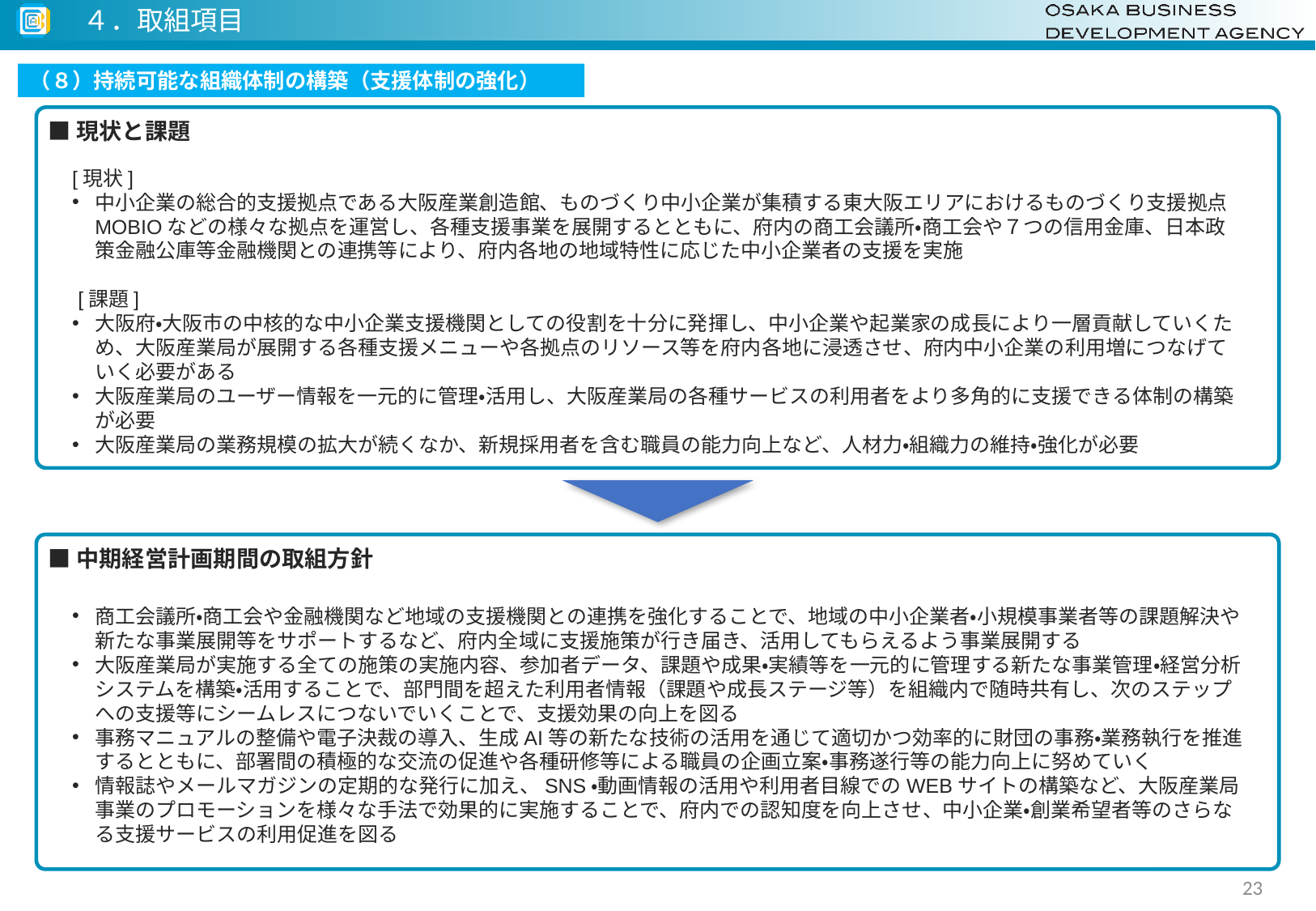

４．取組項目
（８）持続可能な組織体制の構築（支援体制の強化）

■現状と課題
[現状]
中小企業の総合的支援拠点である大阪産業創造館、ものづくり中小企業が集積する東大阪エリアにおけるものづくり支援拠点MOBIOなどの様々な拠点を運営し、各種支援事業を展開するとともに、府内の商工会議所・商工会や７つの信用金庫、日本政策金融公庫等金融機関との連携等により、府内各地の地域特性に応じた中小企業者の支援を実施

 [課題]
大阪府・大阪市の中核的な中小企業支援機関としての役割を十分に発揮し、中小企業や起業家の成長により一層貢献していくため、大阪産業局が展開する各種支援メニューや各拠点のリソース等を府内各地に浸透させ、府内中小企業の利用増につなげていく必要がある
大阪産業局のユーザー情報を一元的に管理・活用し、大阪産業局の各種サービスの利用者をより多角的に支援できる体制の構築が必要
大阪産業局の業務規模の拡大が続くなか、新規採用者を含む職員の能力向上など、人材力・組織力の維持・強化が必要

■中期経営計画期間の取組方針
商工会議所・商工会や金融機関など地域の支援機関との連携を強化することで、地域の中小企業者・小規模事業者等の課題解決や新たな事業展開等をサポートするなど、府内全域に支援施策が行き届き、活用してもらえるよう事業展開する
大阪産業局が実施する全ての施策の実施内容、参加者データ、課題や成果・実績等を一元的に管理する新たな事業管理・経営分析システムを構築・活用することで、部門間を超えた利用者情報（課題や成長ステージ等）を組織内で随時共有し、次のステップへの支援等にシームレスにつないでいくことで、支援効果の向上を図る
事務マニュアルの整備や電子決裁の導入、生成AI等の新たな技術の活用を通じて適切かつ効率的に財団の事務・業務執行を推進するとともに、部署間の積極的な交流の促進や各種研修等による職員の企画立案・事務遂行等の能力向上に努めていく
情報誌やメールマガジンの定期的な発行に加え、SNS・動画情報の活用や利用者目線でのWEBサイトの構築など、大阪産業局事業のプロモーションを様々な手法で効果的に実施することで、府内での認知度を向上させ、中小企業・創業希望者等のさらなる支援サービスの利用促進を図る
23